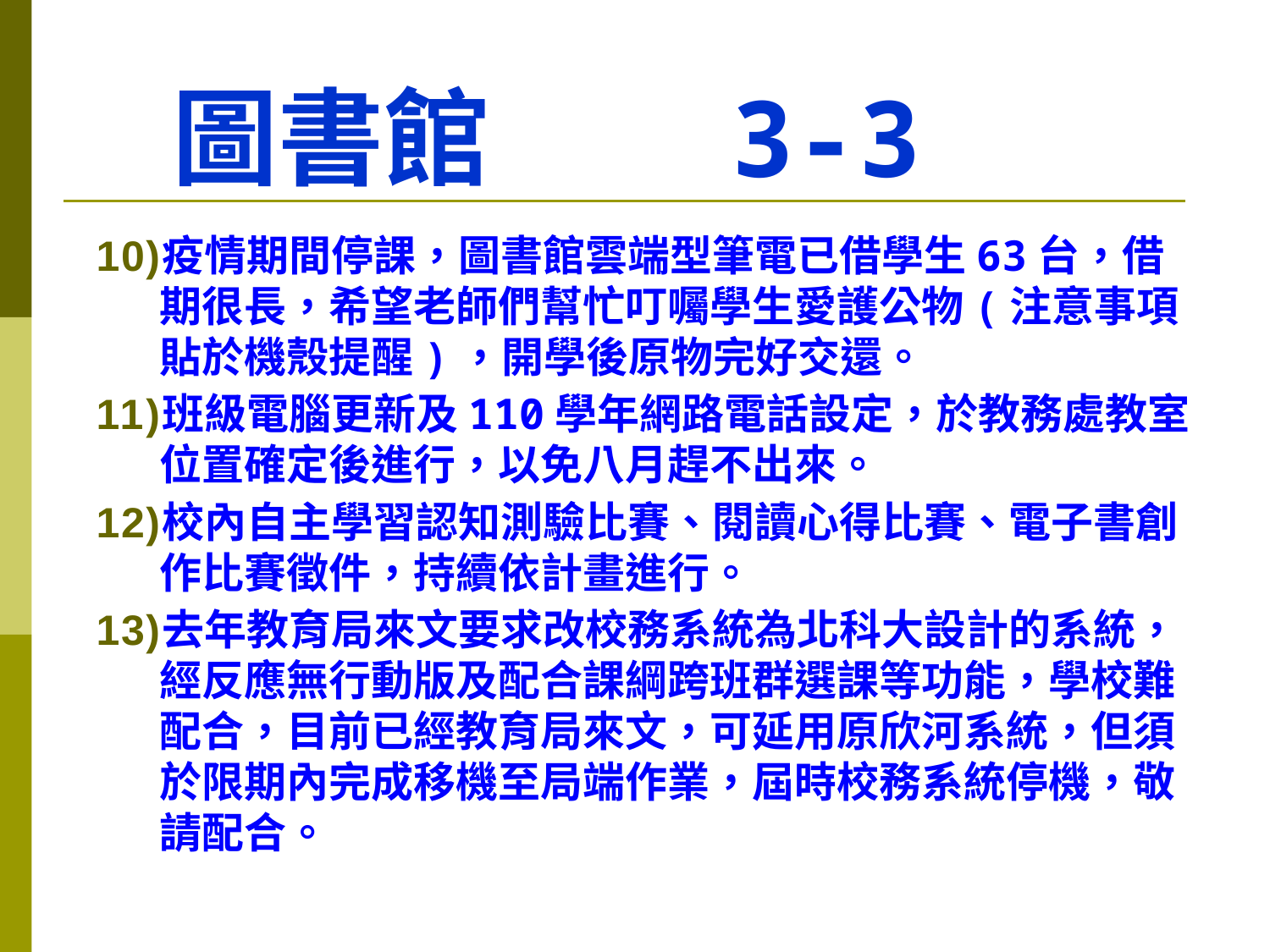

# 圖書館           3-3
疫情期間停課，圖書館雲端型筆電已借學生63台，借期很長，希望老師們幫忙叮囑學生愛護公物(注意事項貼於機殼提醒)，開學後原物完好交還。
班級電腦更新及110學年網路電話設定，於教務處教室位置確定後進行，以免八月趕不出來。
校內自主學習認知測驗比賽、閱讀心得比賽、電子書創作比賽徵件，持續依計畫進行。
去年教育局來文要求改校務系統為北科大設計的系統，經反應無行動版及配合課綱跨班群選課等功能，學校難配合，目前已經教育局來文，可延用原欣河系統，但須於限期內完成移機至局端作業，屆時校務系統停機，敬請配合。